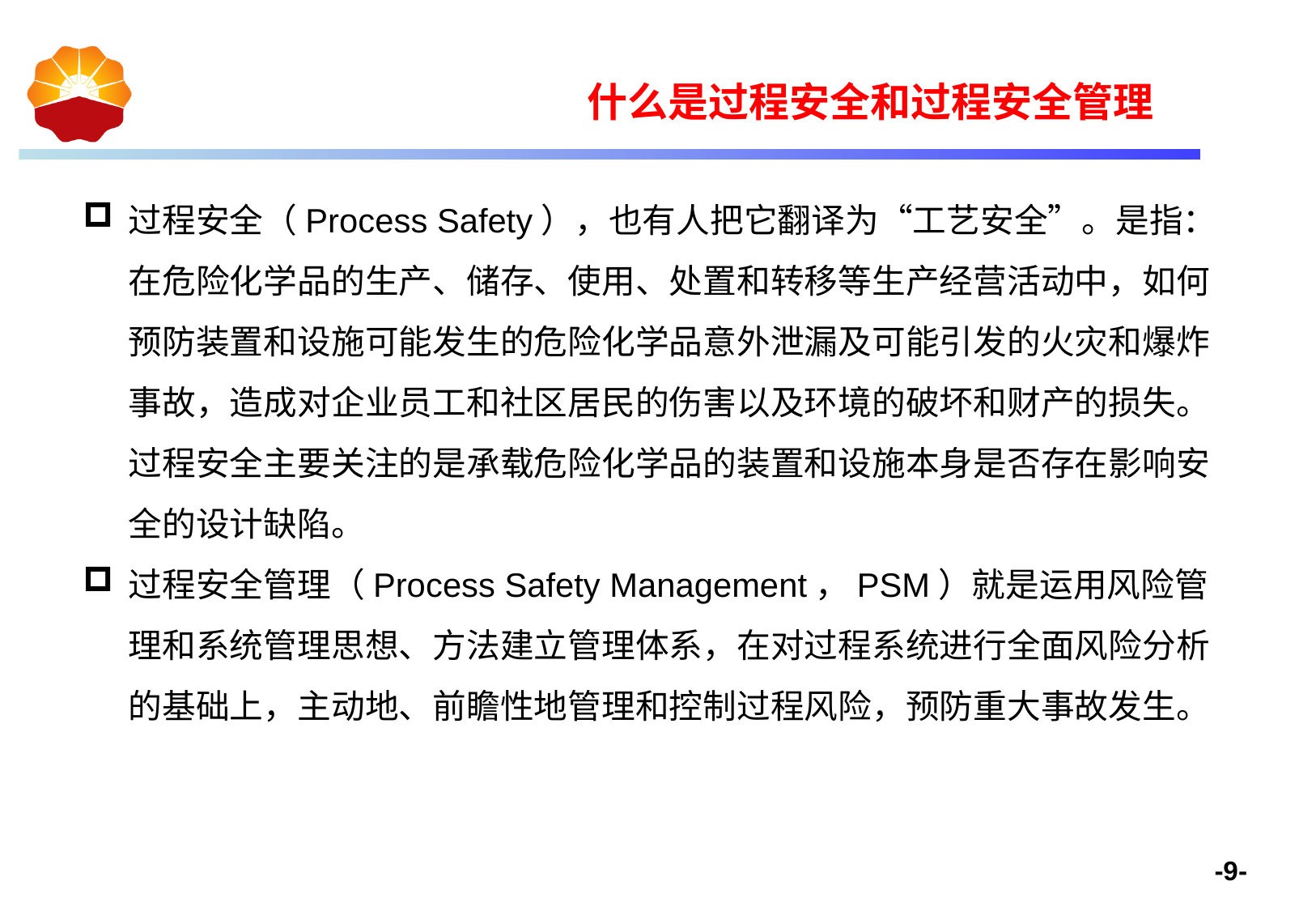

什么是过程安全和过程安全管理
过程安全（Process Safety），也有人把它翻译为“工艺安全”。是指：在危险化学品的生产、储存、使用、处置和转移等生产经营活动中，如何预防装置和设施可能发生的危险化学品意外泄漏及可能引发的火灾和爆炸事故，造成对企业员工和社区居民的伤害以及环境的破坏和财产的损失。过程安全主要关注的是承载危险化学品的装置和设施本身是否存在影响安全的设计缺陷。
过程安全管理（Process Safety Management，PSM）就是运用风险管理和系统管理思想、方法建立管理体系，在对过程系统进行全面风险分析的基础上，主动地、前瞻性地管理和控制过程风险，预防重大事故发生。